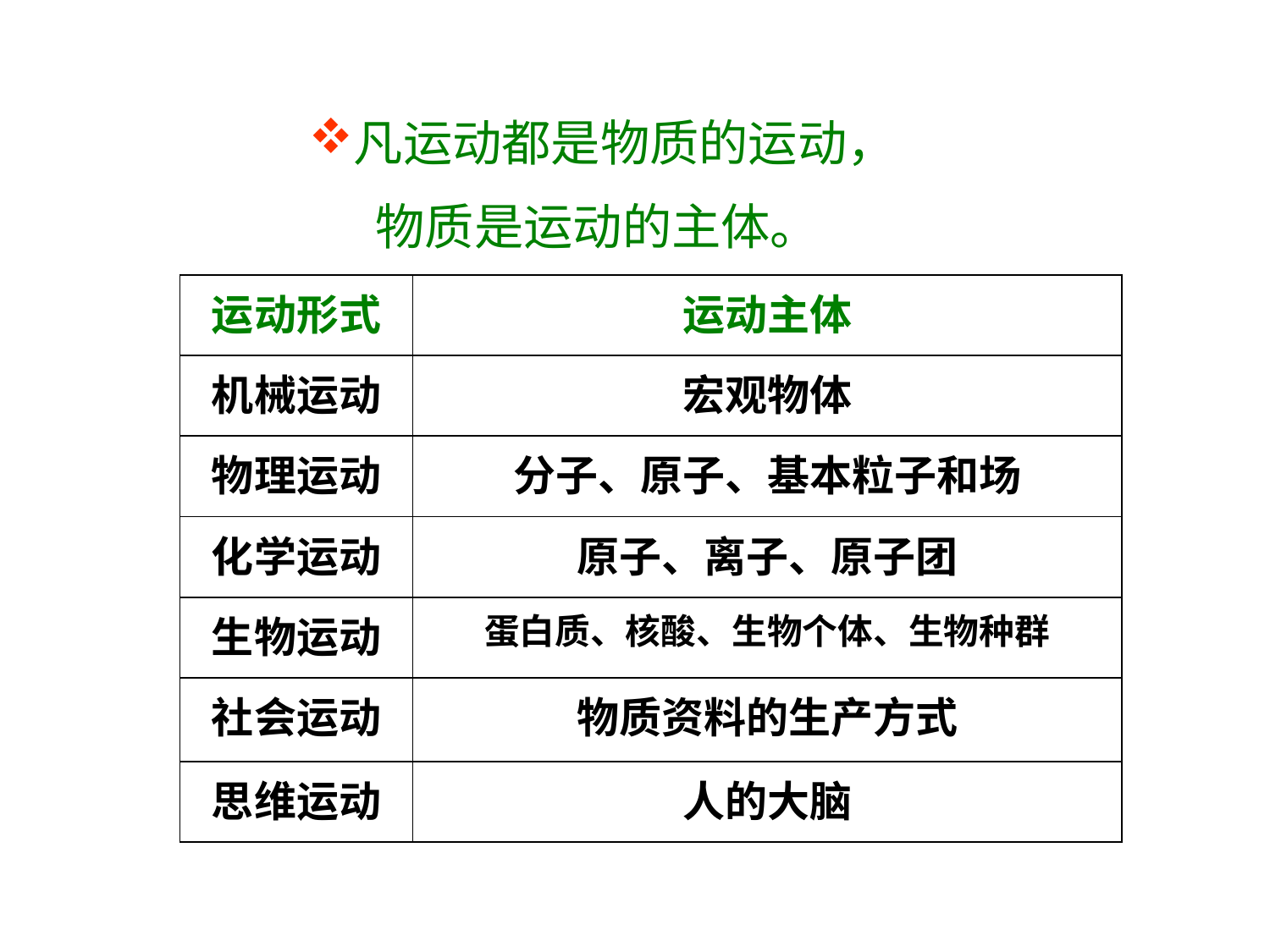

凡运动都是物质的运动，
     物质是运动的主体。
| 运动形式 | 运动主体 |
| --- | --- |
| 机械运动 | 宏观物体 |
| 物理运动 | 分子、原子、基本粒子和场 |
| 化学运动 | 原子、离子、原子团 |
| 生物运动 | 蛋白质、核酸、生物个体、生物种群 |
| 社会运动 | 物质资料的生产方式 |
| 思维运动 | 人的大脑 |